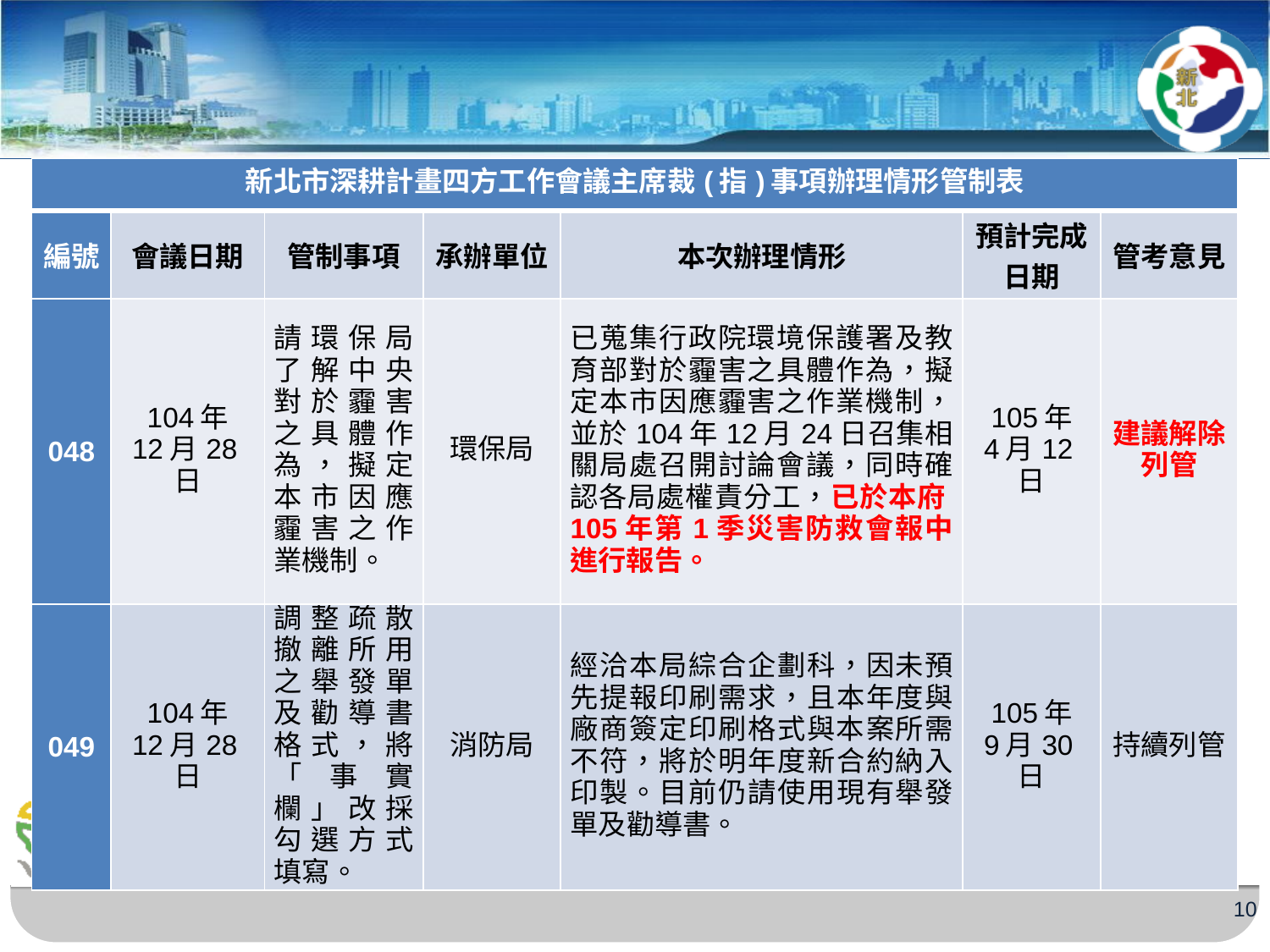

| 新北市深耕計畫四方工作會議主席裁(指)事項辦理情形管制表 |  |  |  |  |  |  |
| --- | --- | --- | --- | --- | --- | --- |
| 編號 | 會議日期 | 管制事項 | 承辦單位 | 本次辦理情形 | 預計完成日期 | 管考意見 |
| 048 | 104年 12月28日 | 請環保局了解中央對於霾害之具體作為，擬定本市因應霾害之作業機制。 | 環保局 | 已蒐集行政院環境保護署及教育部對於霾害之具體作為，擬定本市因應霾害之作業機制，並於104年12月24日召集相關局處召開討論會議，同時確認各局處權責分工，已於本府105年第1季災害防救會報中進行報告。 | 105年 4月12日 | 建議解除列管 |
| 049 | 104年 12月28日 | 調整疏散撤離所用之舉發單及勸導書格式，將「事實欄」改採勾選方式填寫。 | 消防局 | 經洽本局綜合企劃科，因未預先提報印刷需求，且本年度與廠商簽定印刷格式與本案所需不符，將於明年度新合約納入印製。目前仍請使用現有舉發單及勸導書。 | 105年 9月30日 | 持續列管 |
10